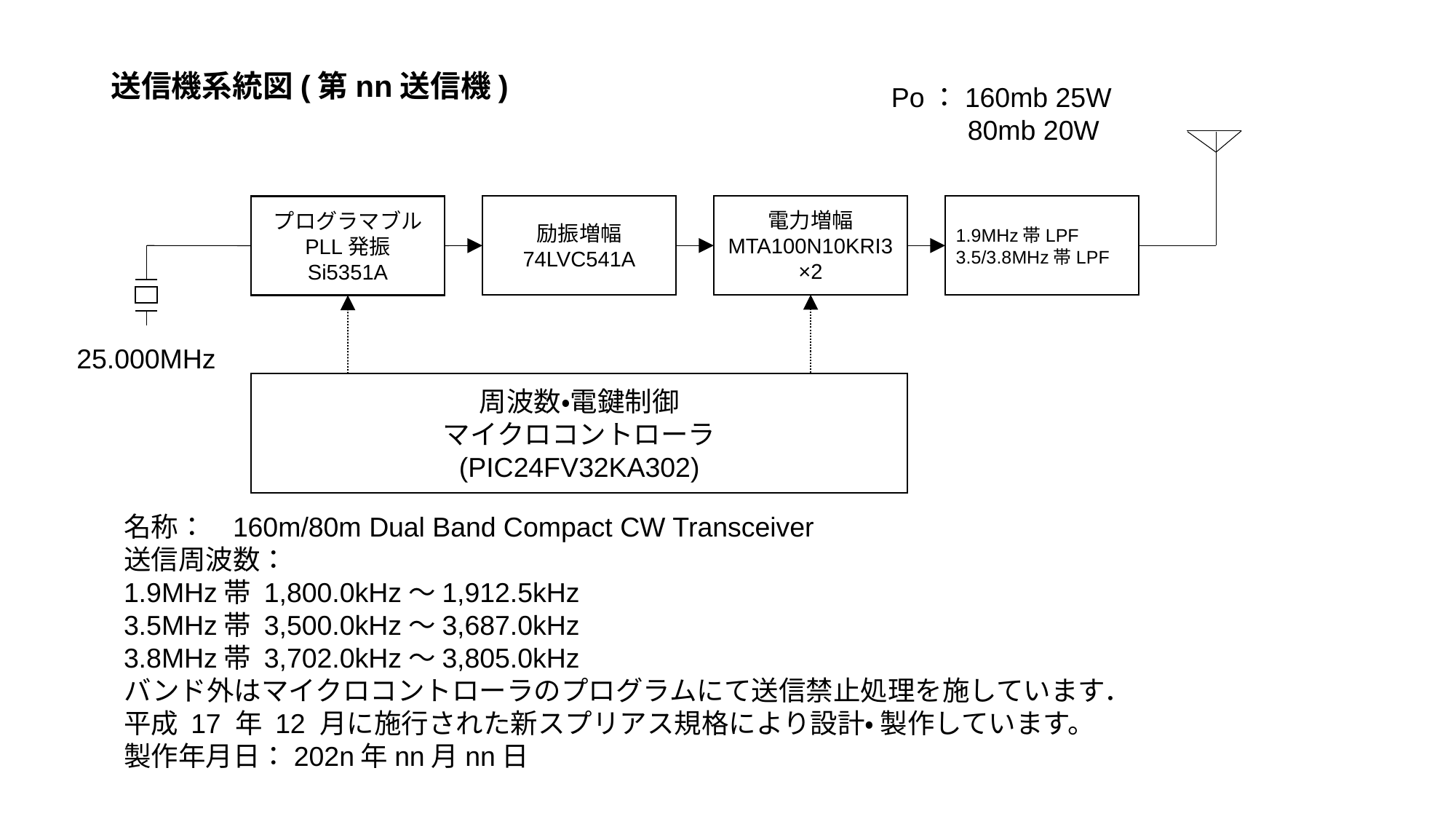

# 送信機系統図(第nn送信機)
Po：160mb 25W
          80mb 20W
励振増幅
74LVC541A
電力増幅
MTA100N10KRI3×2
1.9MHz帯LPF
3.5/3.8MHz帯LPF
プログラマブル
PLL発振
Si5351A

25.000MHz
周波数・電鍵制御
マイクロコントローラ
(PIC24FV32KA302)
名称：	160m/80m Dual Band Compact CW Transceiver
送信周波数：
1.9MHz帯 1,800.0kHz～1,912.5kHz
3.5MHz帯 3,500.0kHz～3,687.0kHz
3.8MHz帯 3,702.0kHz～3,805.0kHz
バンド外はマイクロコントローラのプログラムにて送信禁止処理を施しています．
平成 17 年 12 月に施行された新スプリアス規格により設計・ 製作しています。
製作年月日：202n年nn月nn日